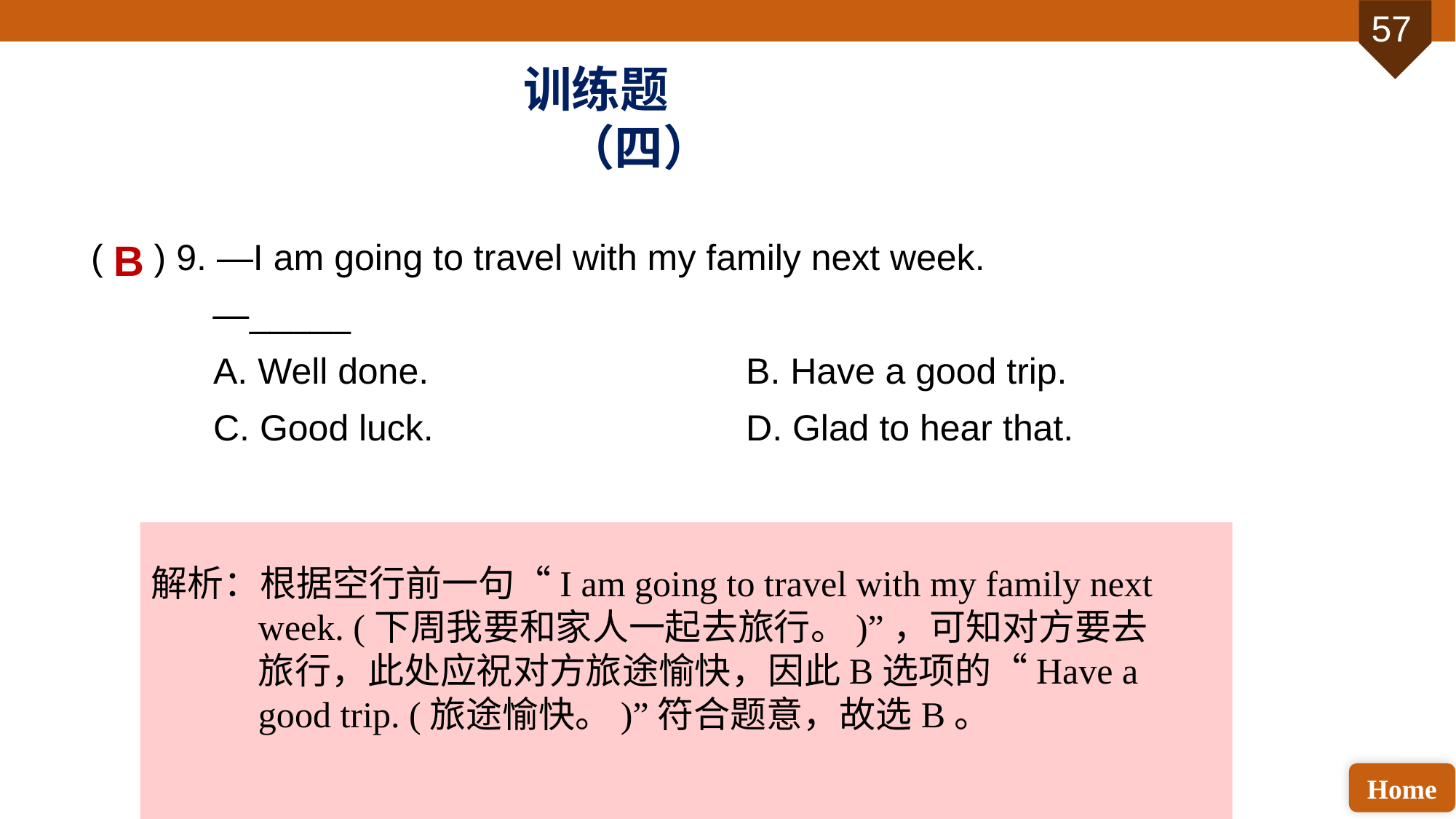

训练题（四）
(     ) 9. —I am going to travel with my family next week.
            —_____
            A. Well done. 			B. Have a good trip.
            C. Good luck. 			D. Glad to hear that.
B

解析：根据空行前一句“I am going to travel with my family next week. (下周我要和家人一起去旅行。)”，可知对方要去旅行，此处应祝对方旅途愉快，因此B选项的“Have a good trip. (旅途愉快。)”符合题意，故选B。